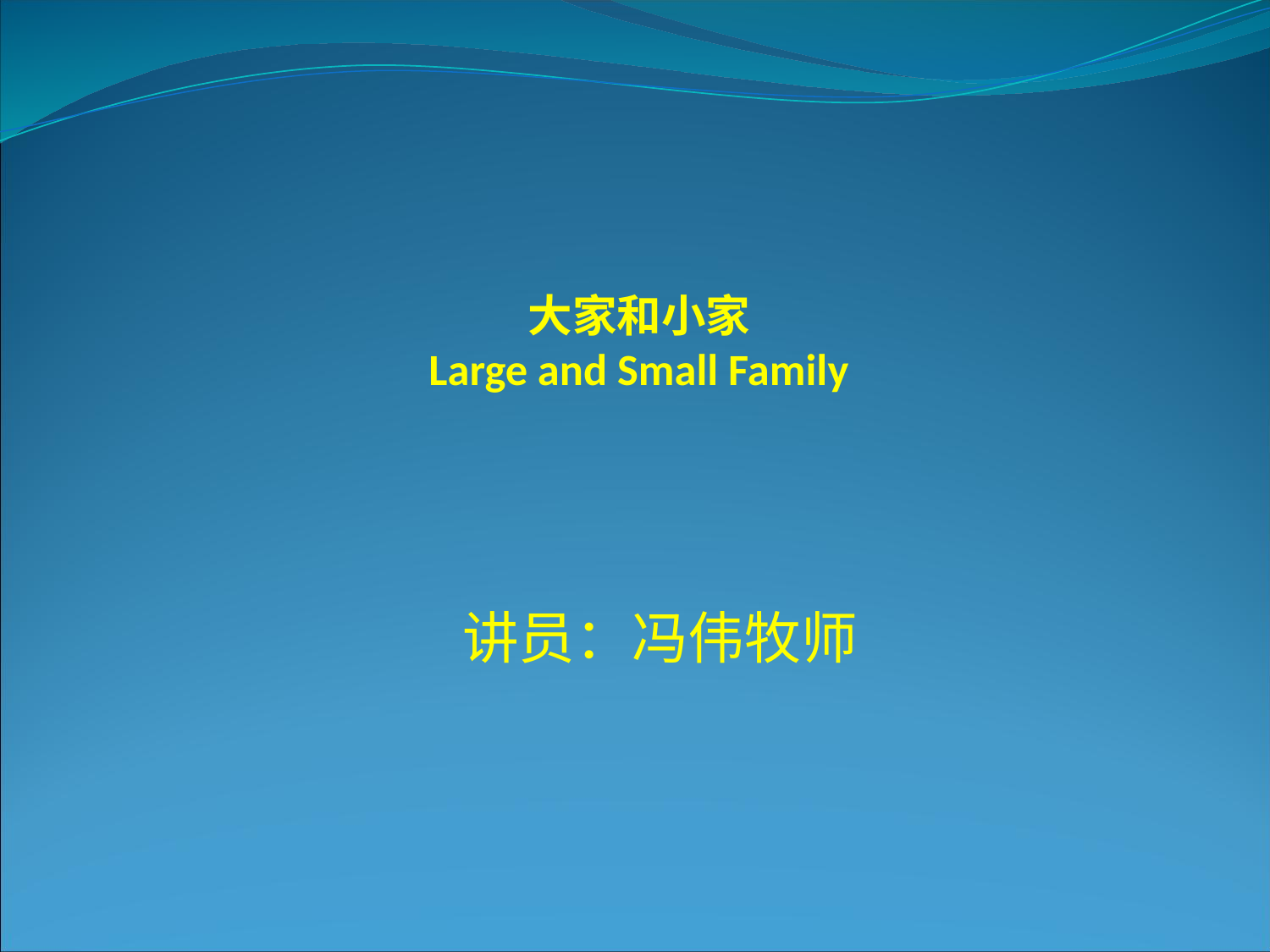

# 大家和小家 Large and Small Family

讲员：冯伟牧师